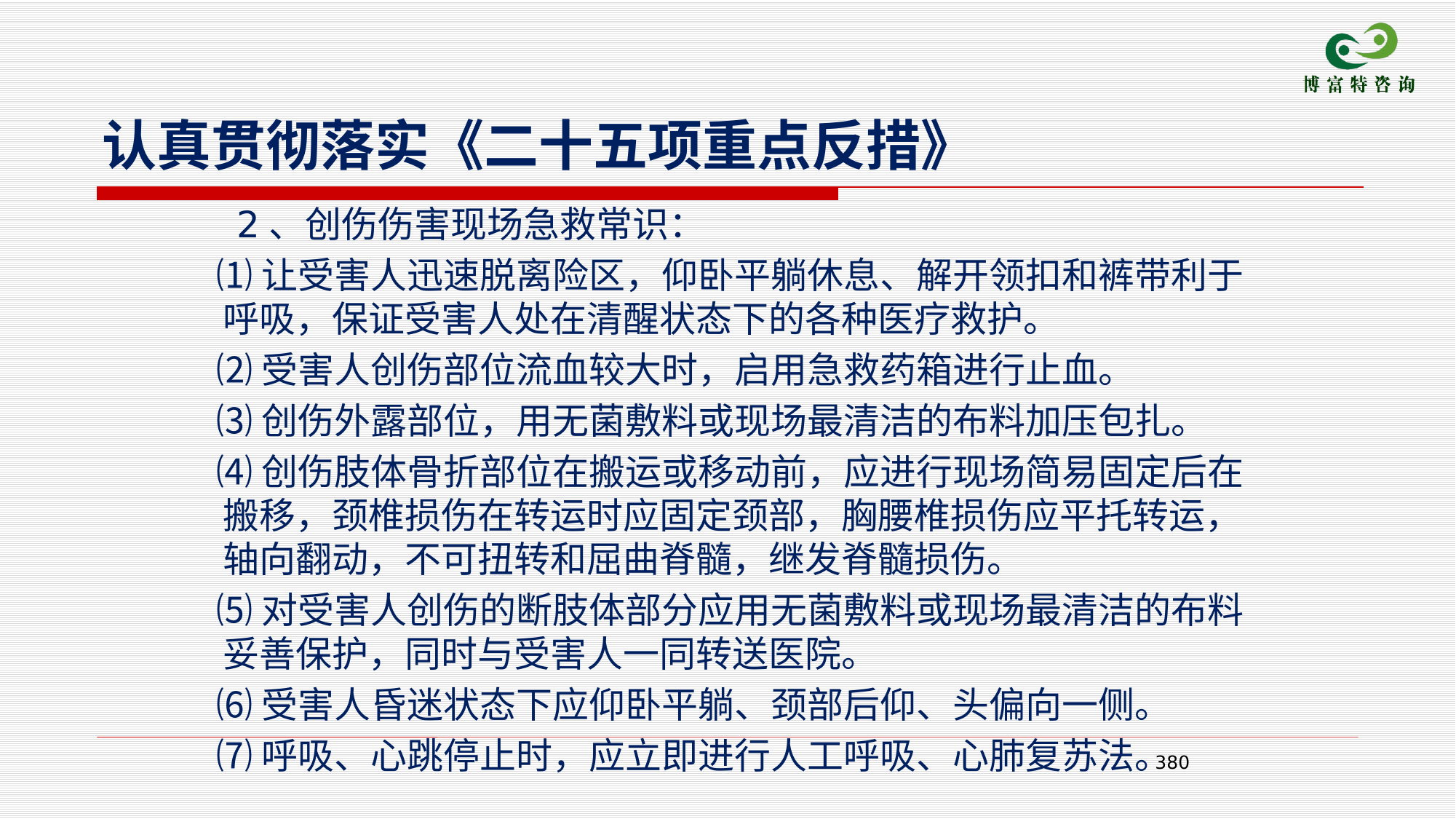

认真贯彻落实《二十五项重点反措》
      2、创伤伤害现场急救常识：
      ⑴让受害人迅速脱离险区，仰卧平躺休息、解开领扣和裤带利于呼吸，保证受害人处在清醒状态下的各种医疗救护。
      ⑵受害人创伤部位流血较大时，启用急救药箱进行止血。
      ⑶创伤外露部位，用无菌敷料或现场最清洁的布料加压包扎。
      ⑷创伤肢体骨折部位在搬运或移动前，应进行现场简易固定后在搬移，颈椎损伤在转运时应固定颈部，胸腰椎损伤应平托转运，轴向翻动，不可扭转和屈曲脊髓，继发脊髓损伤。
      ⑸对受害人创伤的断肢体部分应用无菌敷料或现场最清洁的布料妥善保护，同时与受害人一同转送医院。
      ⑹受害人昏迷状态下应仰卧平躺、颈部后仰、头偏向一侧。
      ⑺呼吸、心跳停止时，应立即进行人工呼吸、心肺复苏法。

380